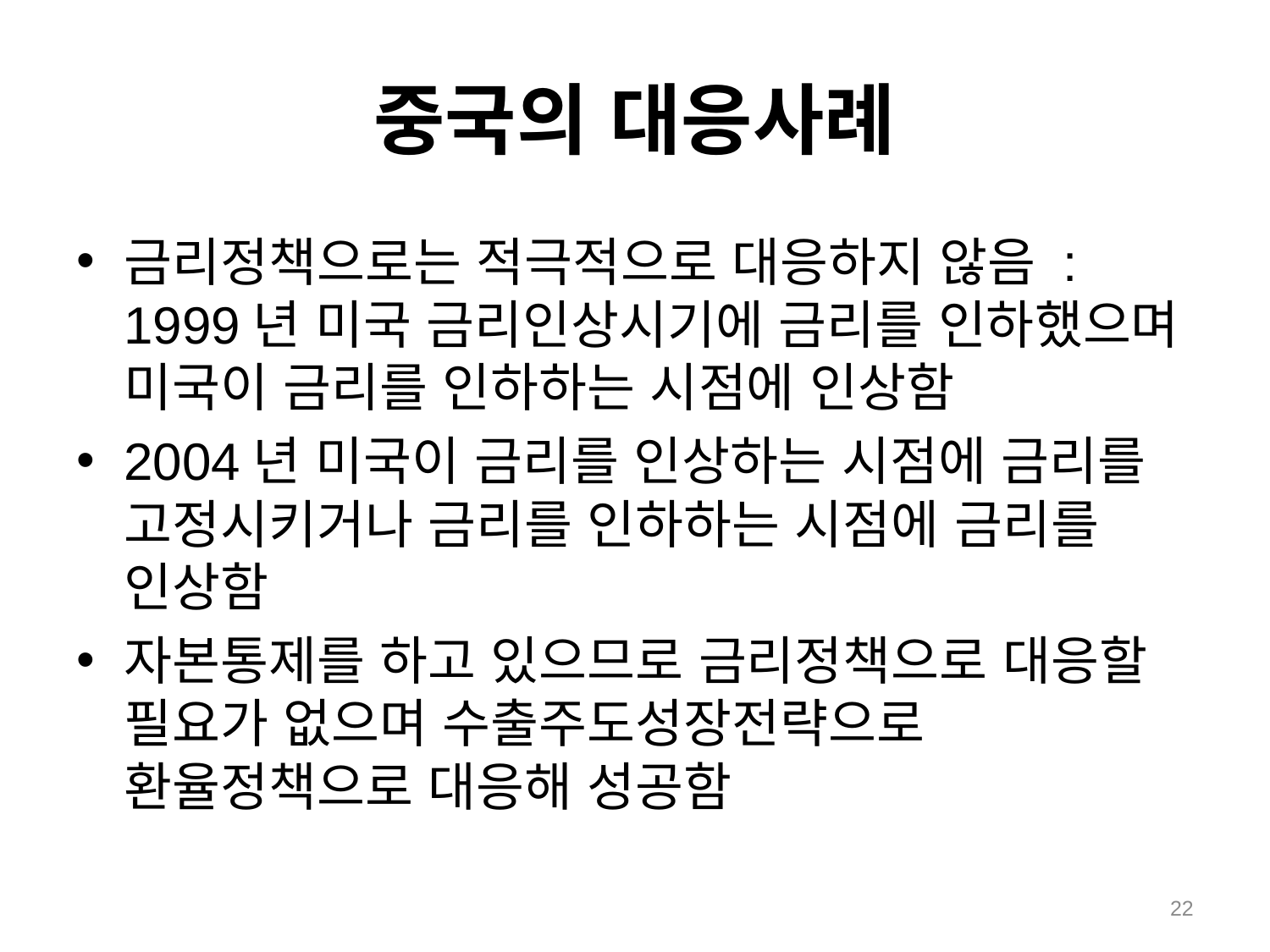

# 중국의 대응사례
금리정책으로는 적극적으로 대응하지 않음 : 1999년 미국 금리인상시기에 금리를 인하했으며 미국이 금리를 인하하는 시점에 인상함
2004년 미국이 금리를 인상하는 시점에 금리를 고정시키거나 금리를 인하하는 시점에 금리를 인상함
자본통제를 하고 있으므로 금리정책으로 대응할 필요가 없으며 수출주도성장전략으로 환율정책으로 대응해 성공함
22